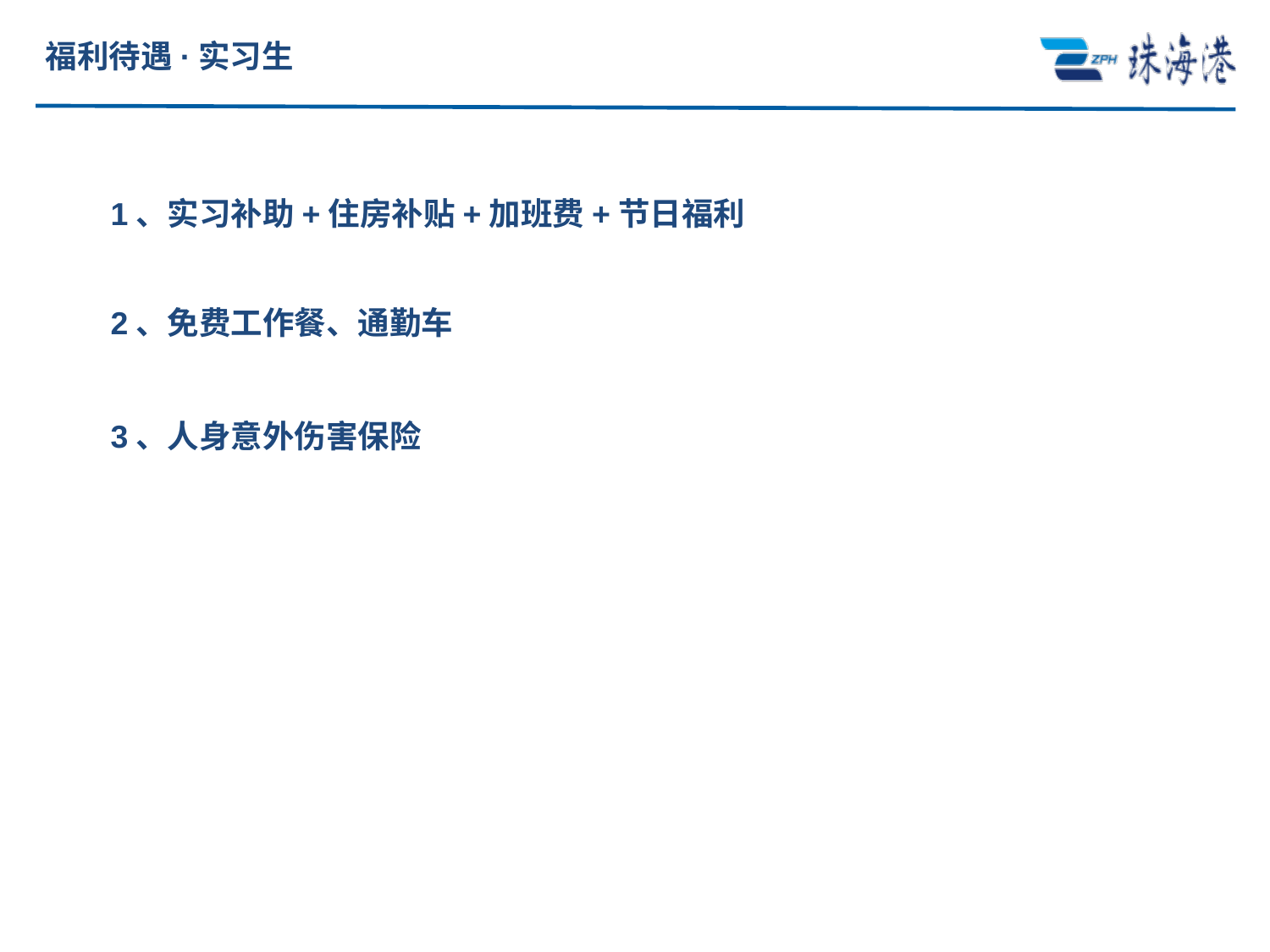

福利待遇·实习生

1、实习补助+住房补贴+加班费+节日福利

2、免费工作餐、通勤车

3、人身意外伤害保险